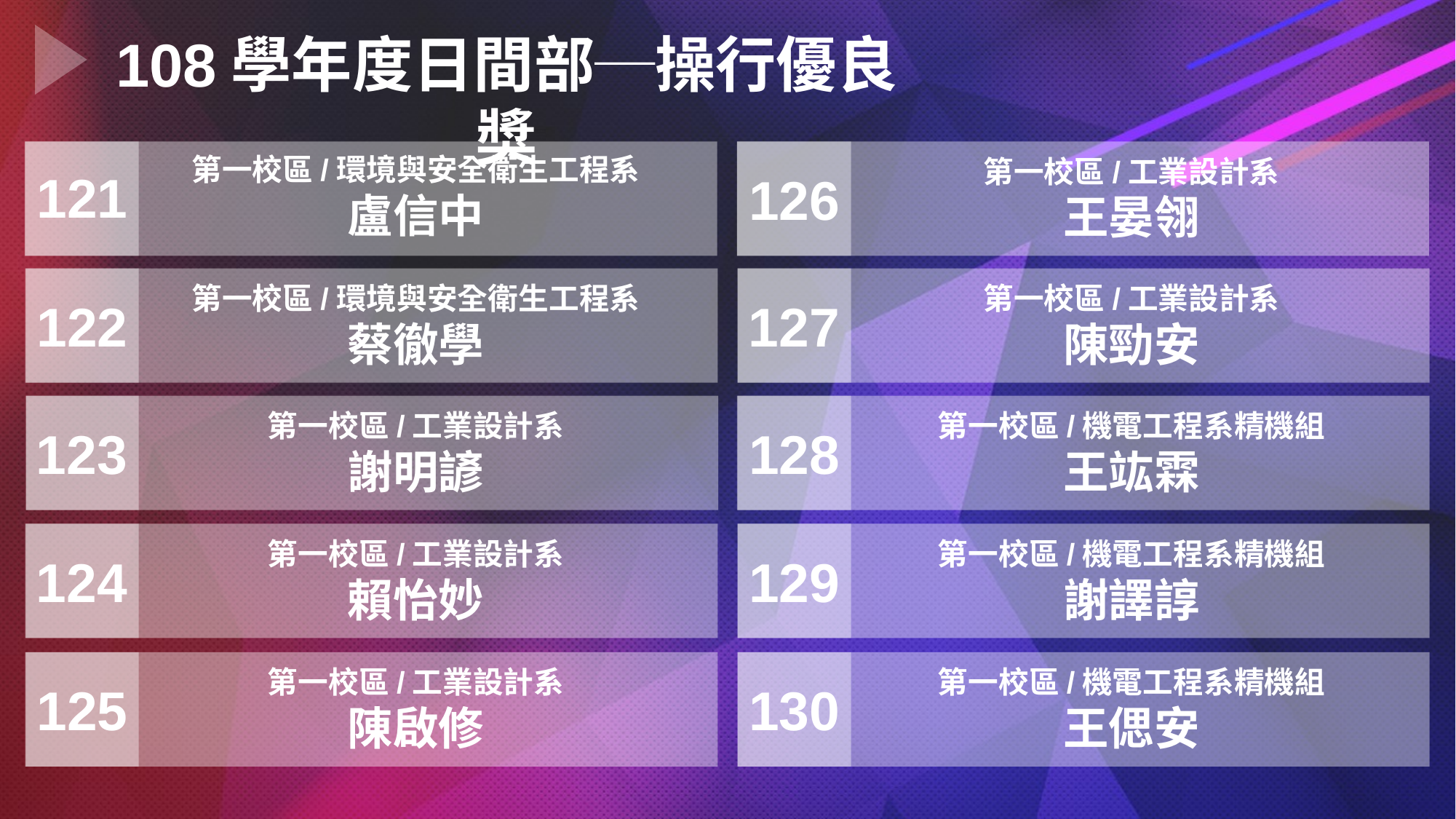

108學年度日間部─操行優良獎

第一校區/環境與安全衛生工程系
盧信中
第一校區/工業設計系
王晏翎
121
126

第一校區/環境與安全衛生工程系
蔡徹學
第一校區/工業設計系
陳勁安
127
122

第一校區/工業設計系
謝明諺
第一校區/機電工程系精機組
王竑霖
128
123

第一校區/工業設計系
賴怡妙
第一校區/機電工程系精機組
謝譯諄
124
129

第一校區/工業設計系
陳啟修
第一校區/機電工程系精機組
王偲安
125
130